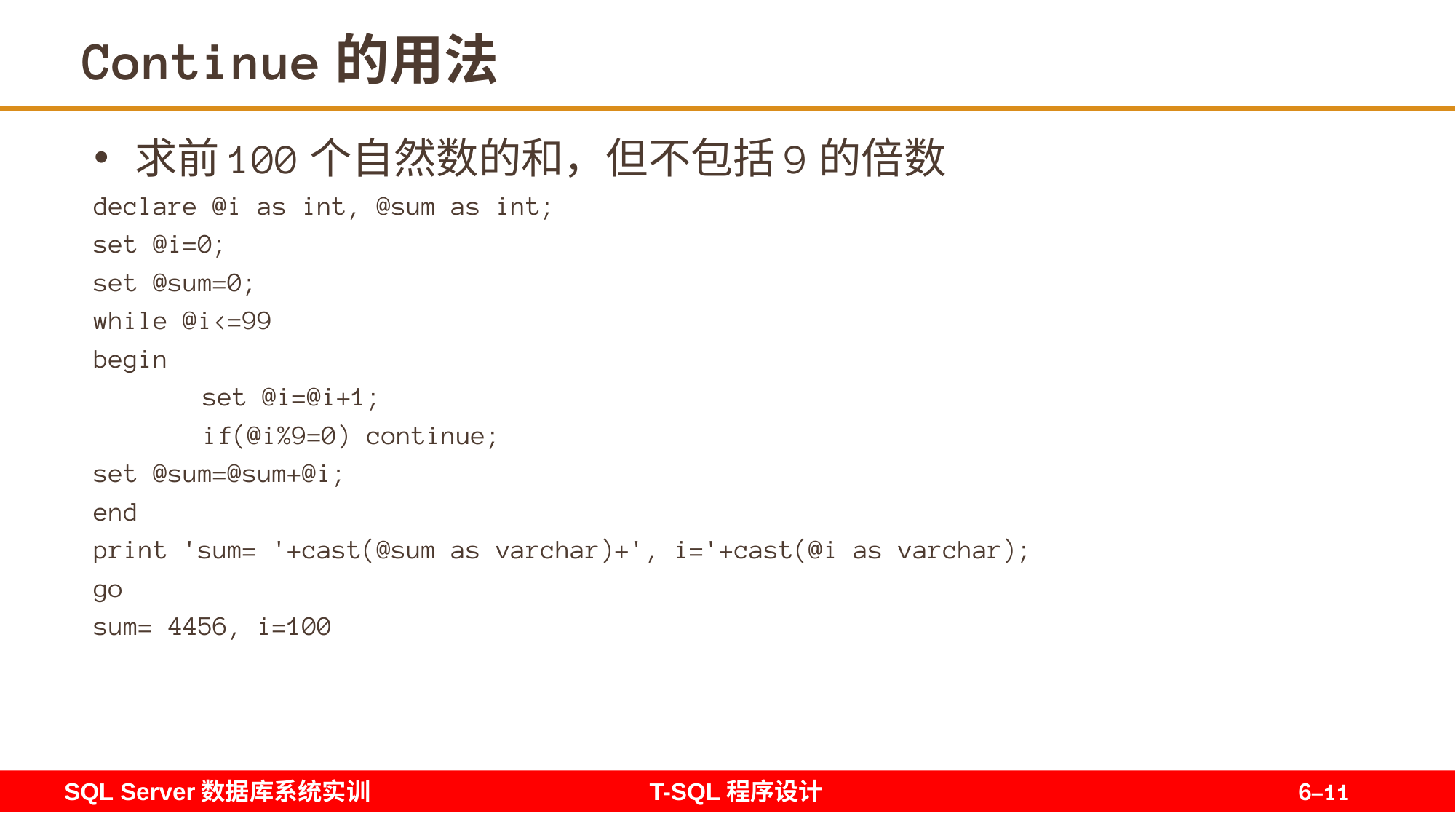

11
# Continue的用法
求前100个自然数的和，但不包括9的倍数
declare @i as int, @sum as int;
set @i=0;
set @sum=0;
while @i<=99
begin
	set @i=@i+1;
	if(@i%9=0) continue;
set @sum=@sum+@i;
end
print 'sum= '+cast(@sum as varchar)+', i='+cast(@i as varchar);
go
sum= 4456, i=100